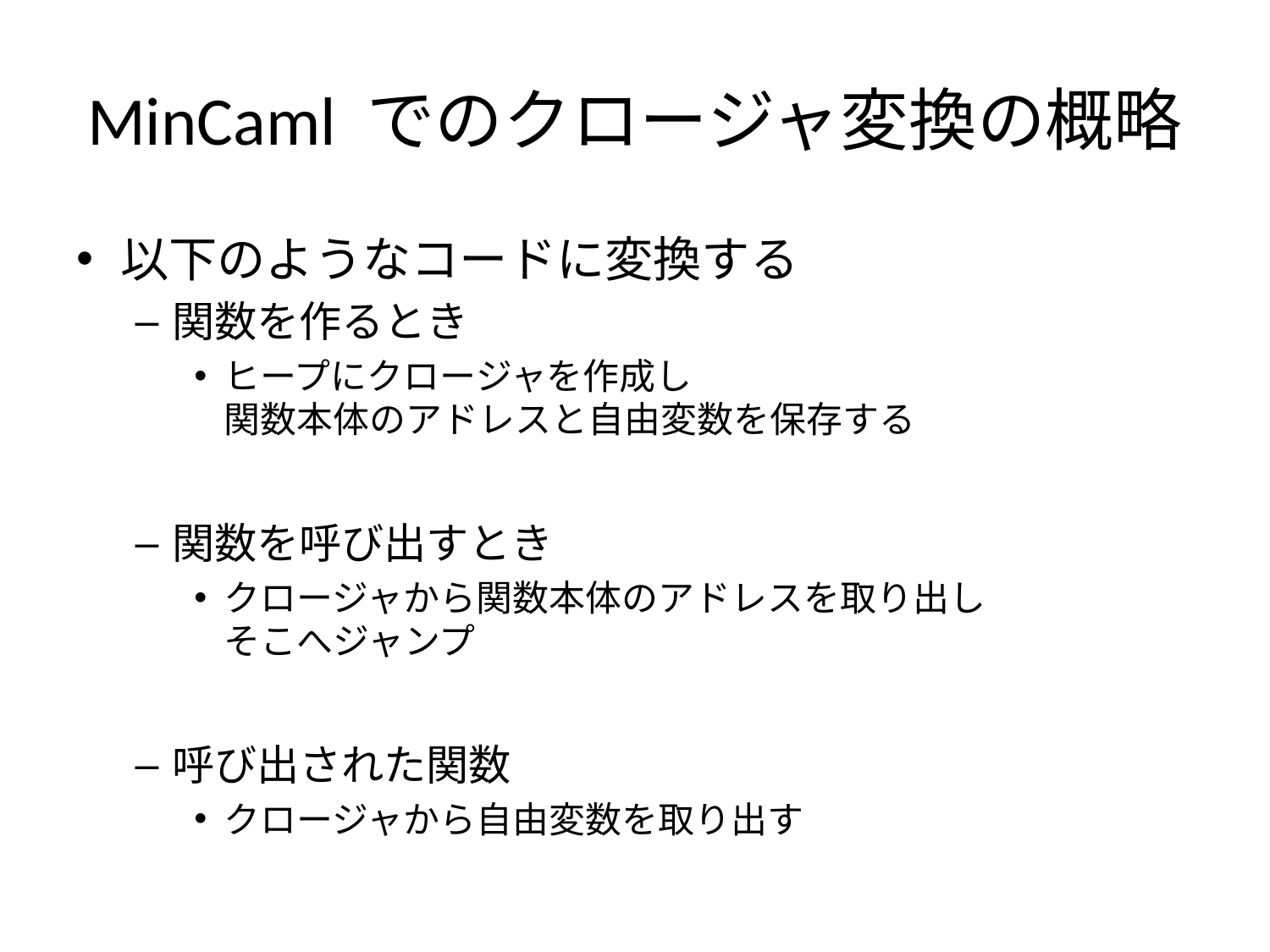

# MinCaml でのクロージャ変換の概略
以下のようなコードに変換する
関数を作るとき
ヒープにクロージャを作成し
関数本体のアドレスと自由変数を保存する

関数を呼び出すとき
クロージャから関数本体のアドレスを取り出し
そこへジャンプ

呼び出された関数
クロージャから自由変数を取り出す